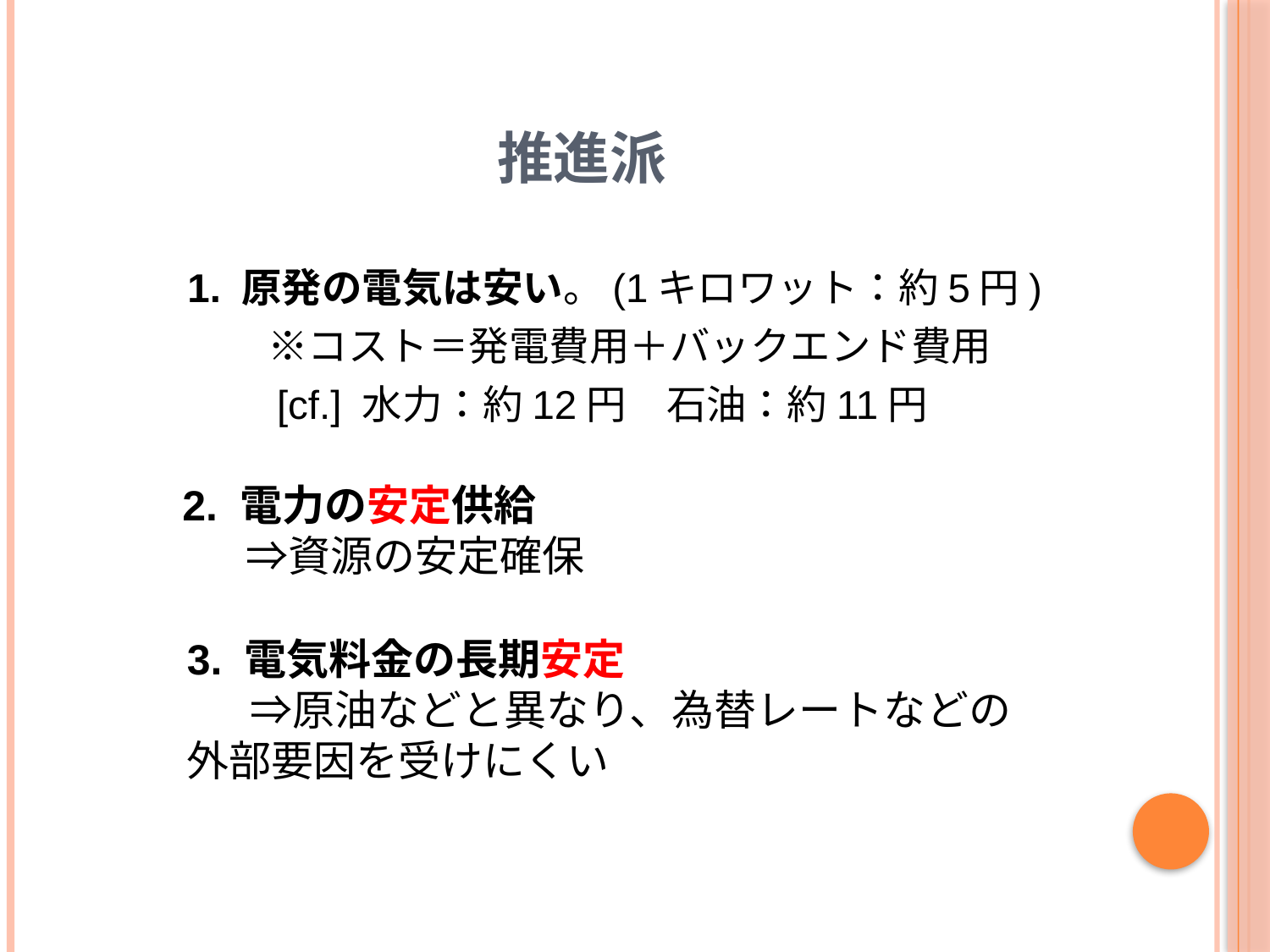

# 推進派
1. 原発の電気は安い。(1キロワット：約5円)
　　※コスト＝発電費用＋バックエンド費用
　　[cf.] 水力：約12円　石油：約11円

2. 電力の安定供給
　　⇒資源の安定確保
3. 電気料金の長期安定
　　⇒原油などと異なり、為替レートなどの外部要因を受けにくい